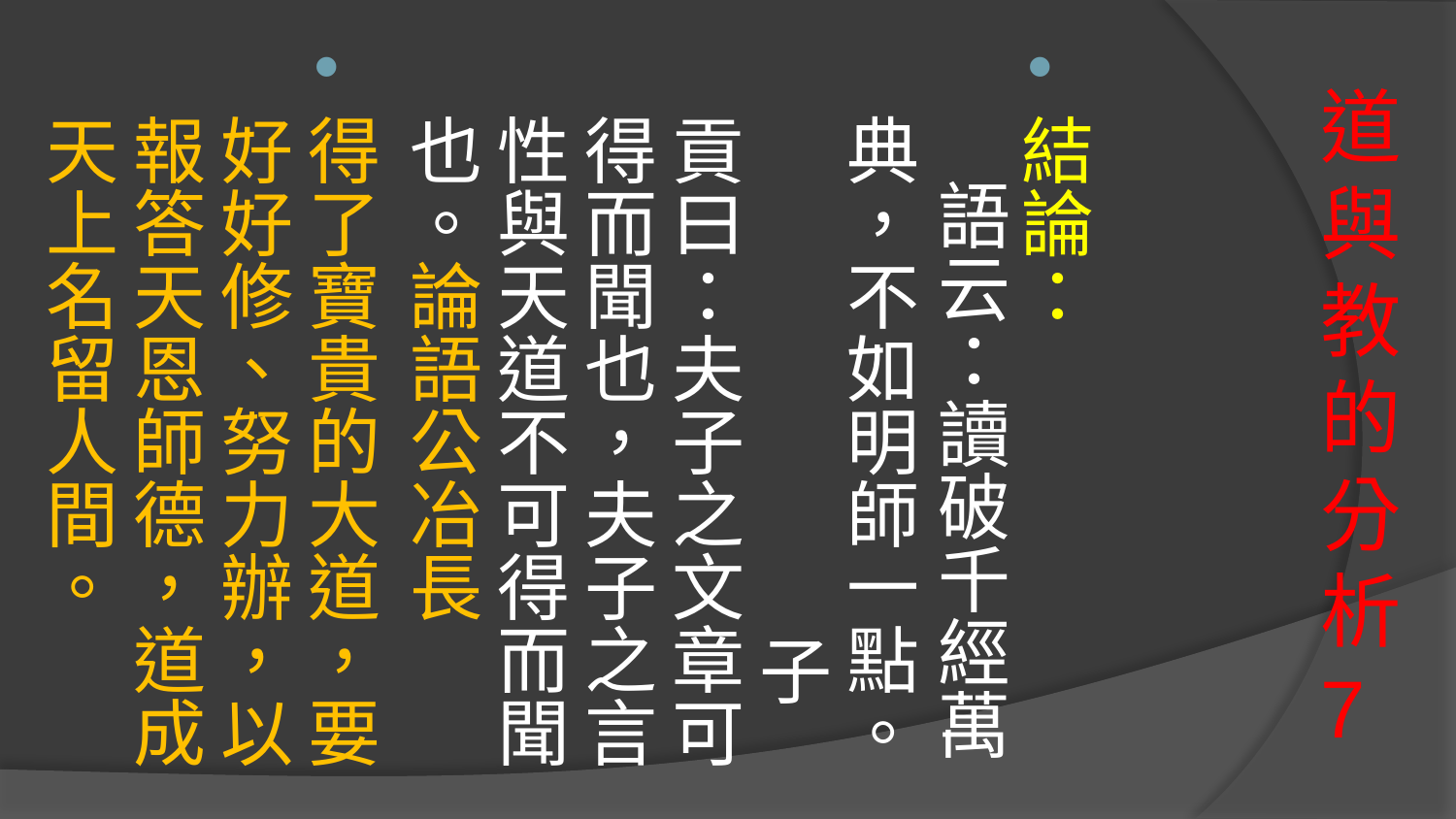

結論：
    語云：讀破千經萬典，不如明師一點。
                                子貢曰：夫子之文章可得而聞也，夫子之言性與天道不可得而聞也。論語公冶長
得了寶貴的大道，要好好修、努力辦，以報答天恩師德，道成天上名留人間。
# 道與教的分析7